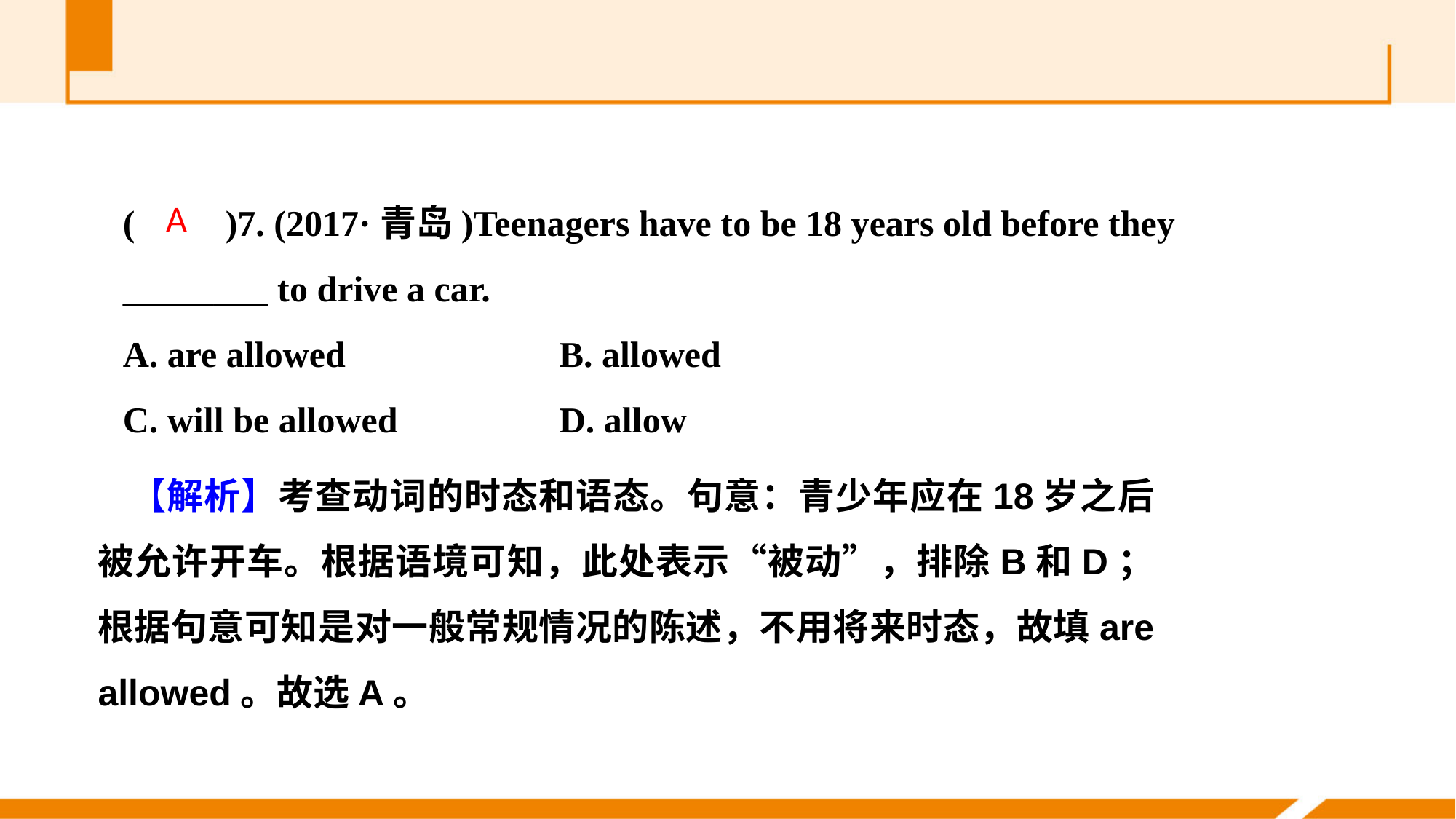

(　　)7. (2017·青岛)Teenagers have to be 18 years old before they  ________ to drive a car.
A. are allowed  		B. allowed
C. will be allowed  		D. allow
A
【解析】考查动词的时态和语态。句意：青少年应在18岁之后被允许开车。根据语境可知，此处表示“被动”，排除B和D；根据句意可知是对一般常规情况的陈述，不用将来时态，故填are allowed。故选A。